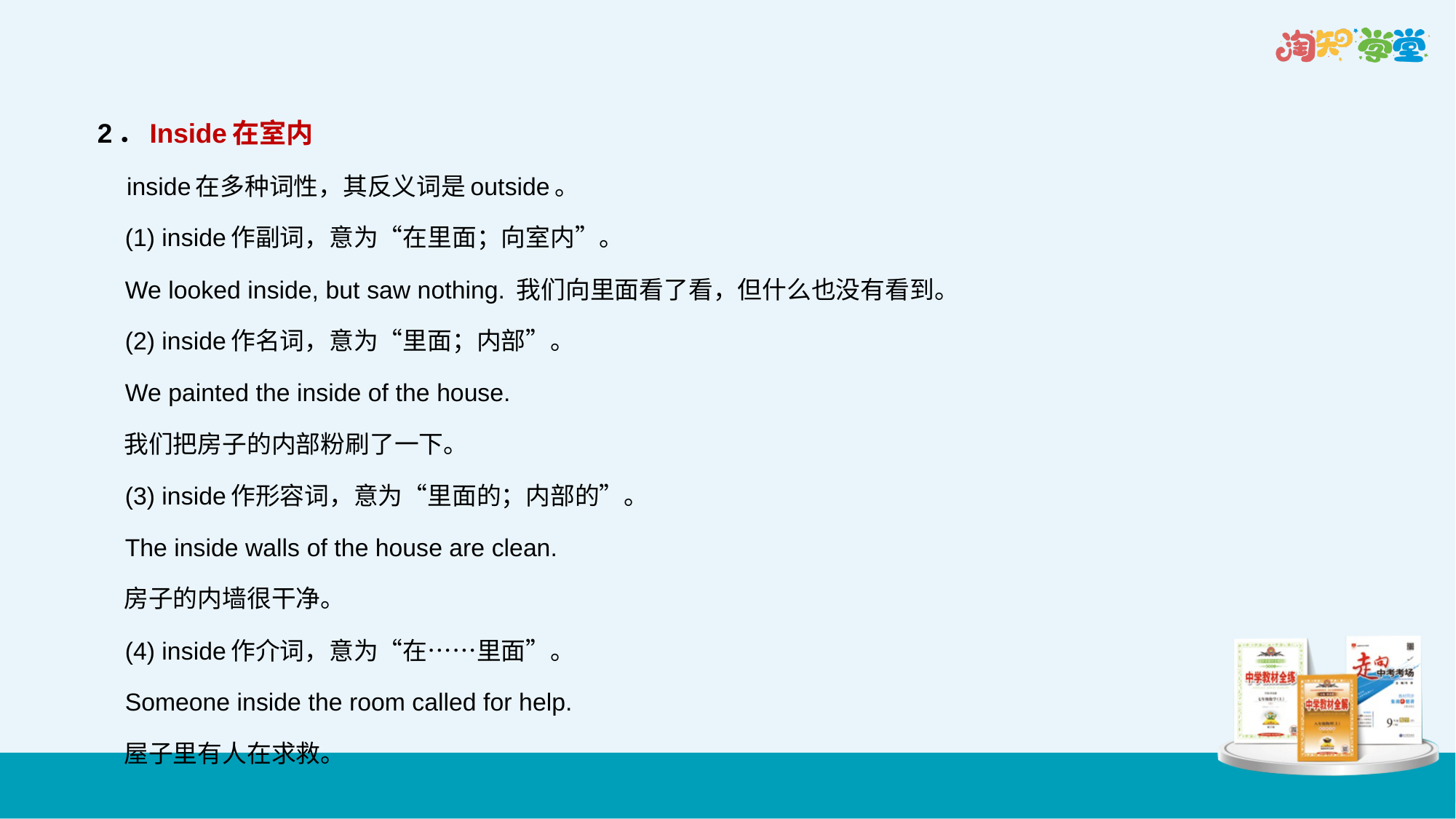

2．Inside在室内
　inside在多种词性，其反义词是outside。
    (1) inside作副词，意为“在里面；向室内”。
    We looked inside, but saw nothing. 我们向里面看了看，但什么也没有看到。
    (2) inside作名词，意为“里面；内部”。
    We painted the inside of the house.
    我们把房子的内部粉刷了一下。
    (3) inside作形容词，意为“里面的；内部的”。
    The inside walls of the house are clean.
    房子的内墙很干净。
    (4) inside作介词，意为“在……里面”。
    Someone inside the room called for help.
    屋子里有人在求救。